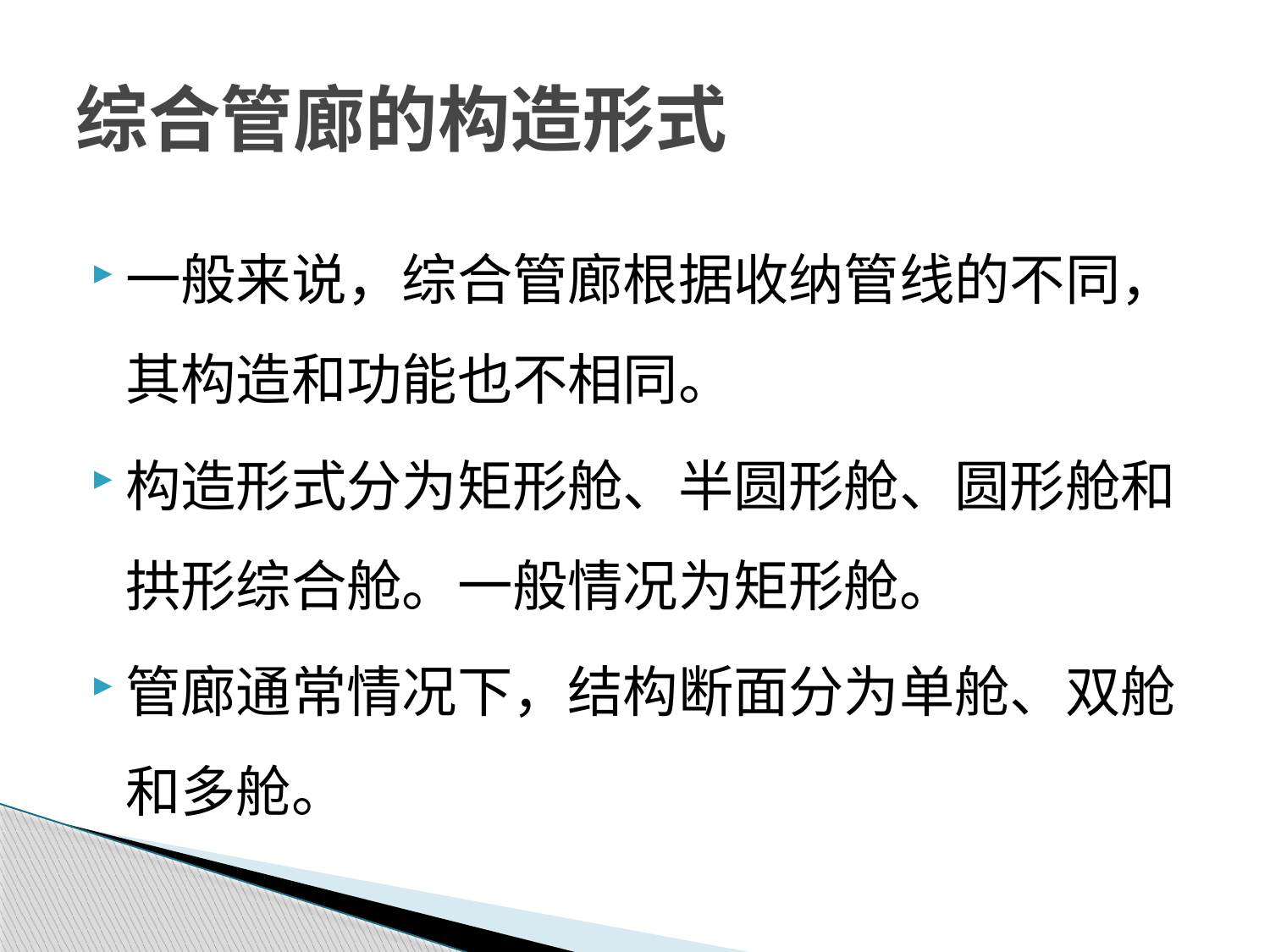

# 综合管廊的构造形式
一般来说，综合管廊根据收纳管线的不同，其构造和功能也不相同。
构造形式分为矩形舱、半圆形舱、圆形舱和拱形综合舱。一般情况为矩形舱。
管廊通常情况下，结构断面分为单舱、双舱和多舱。